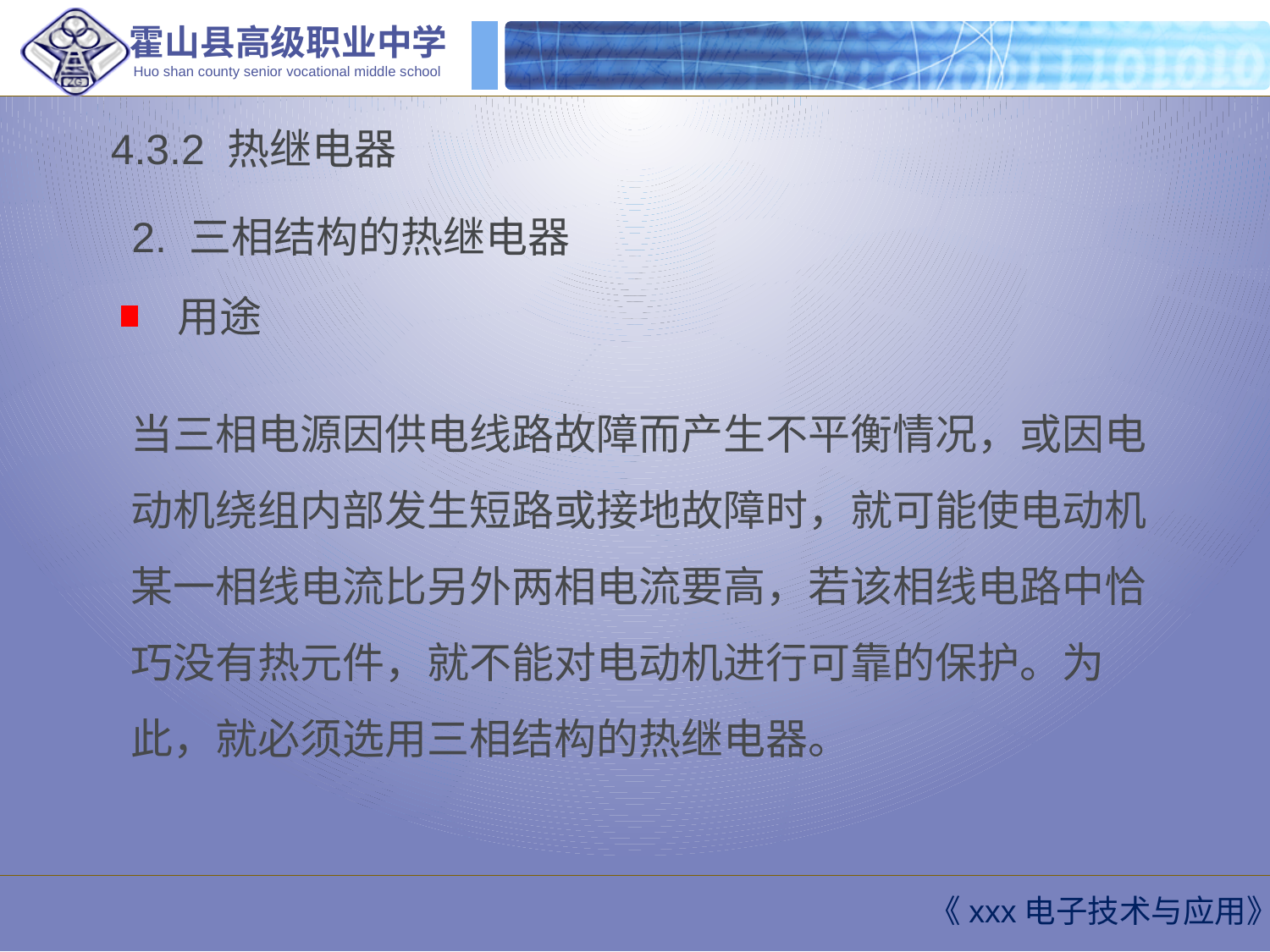

4.3.2 热继电器
2. 三相结构的热继电器
用途

当三相电源因供电线路故障而产生不平衡情况，或因电动机绕组内部发生短路或接地故障时，就可能使电动机某一相线电流比另外两相电流要高，若该相线电路中恰巧没有热元件，就不能对电动机进行可靠的保护。为此，就必须选用三相结构的热继电器。